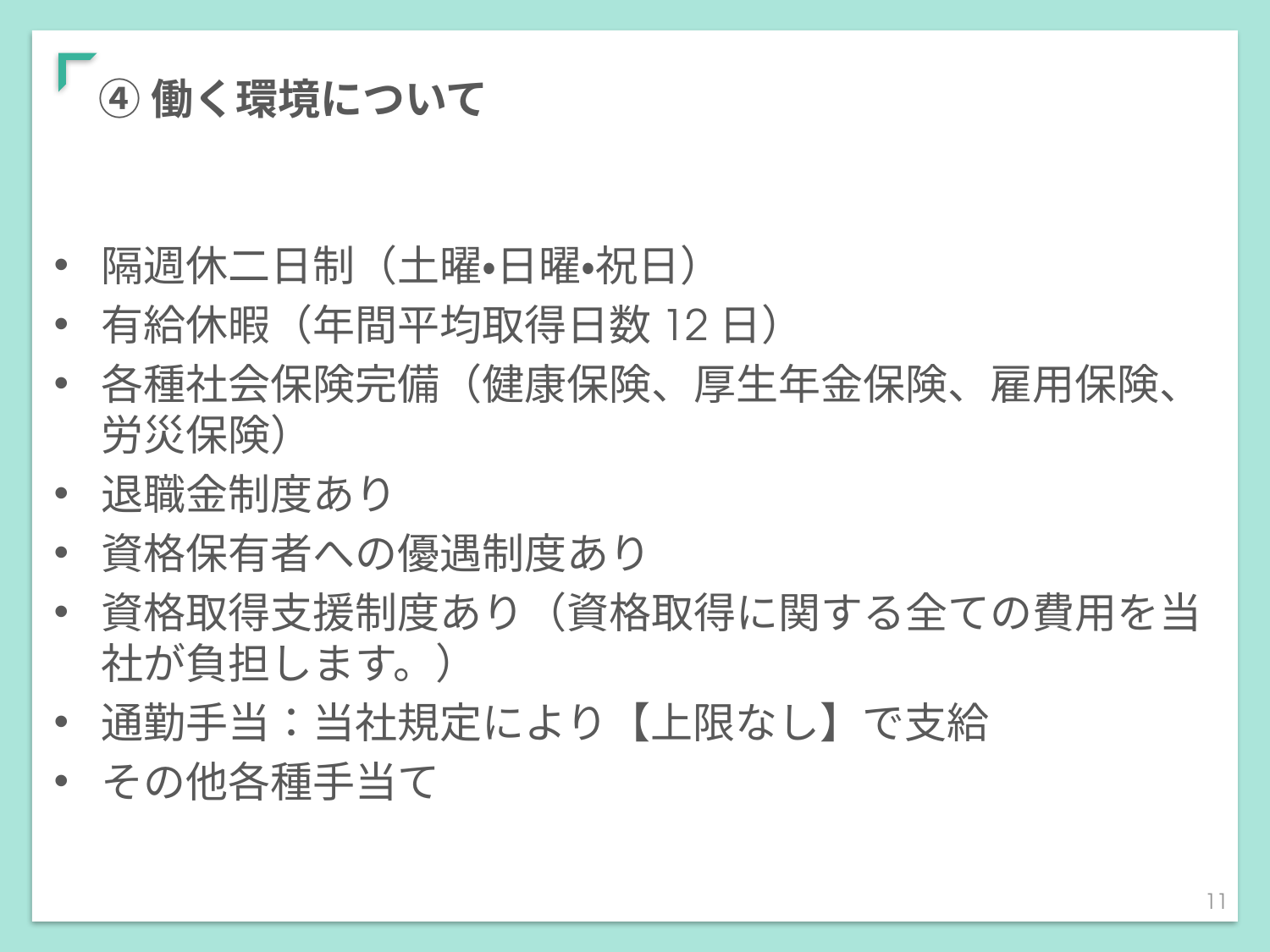

# ④働く環境について
隔週休二日制（土曜・日曜・祝日）
有給休暇（年間平均取得日数12日）
各種社会保険完備（健康保険、厚生年金保険、雇用保険、労災保険）
退職金制度あり
資格保有者への優遇制度あり
資格取得支援制度あり（資格取得に関する全ての費用を当社が負担します。）
通勤手当：当社規定により【上限なし】で支給
その他各種手当て
11